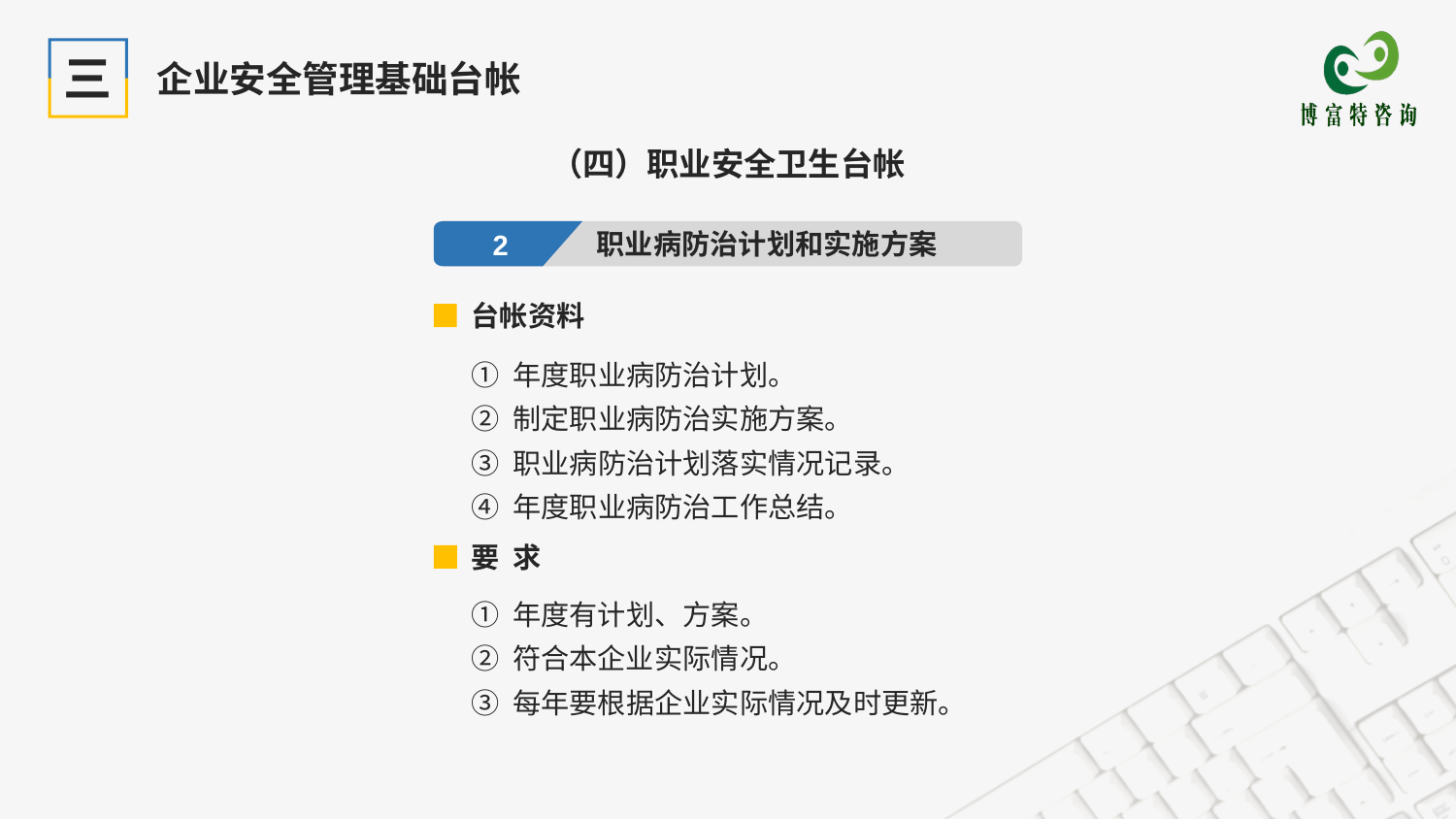

三
企业安全管理基础台帐
（四）职业安全卫生台帐
职业病防治计划和实施方案
2

台帐资料
① 年度职业病防治计划。
② 制定职业病防治实施方案。
③ 职业病防治计划落实情况记录。
④ 年度职业病防治工作总结。
要  求

① 年度有计划、方案。
② 符合本企业实际情况。
③ 每年要根据企业实际情况及时更新。